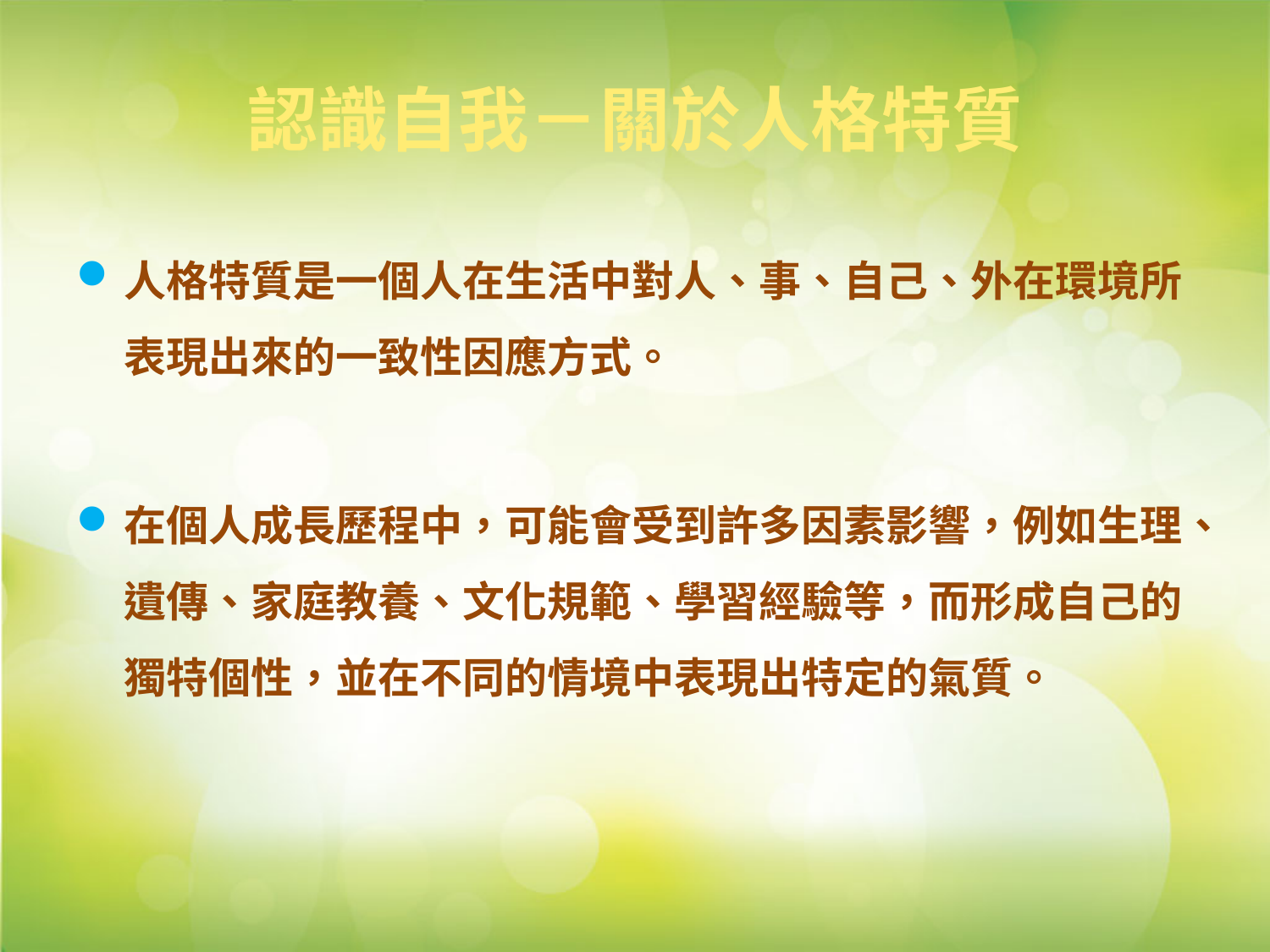

# 認識自我－關於人格特質
人格特質是一個人在生活中對人、事、自己、外在環境所表現出來的一致性因應方式。

在個人成長歷程中，可能會受到許多因素影響，例如生理、遺傳、家庭教養、文化規範、學習經驗等，而形成自己的獨特個性，並在不同的情境中表現出特定的氣質。